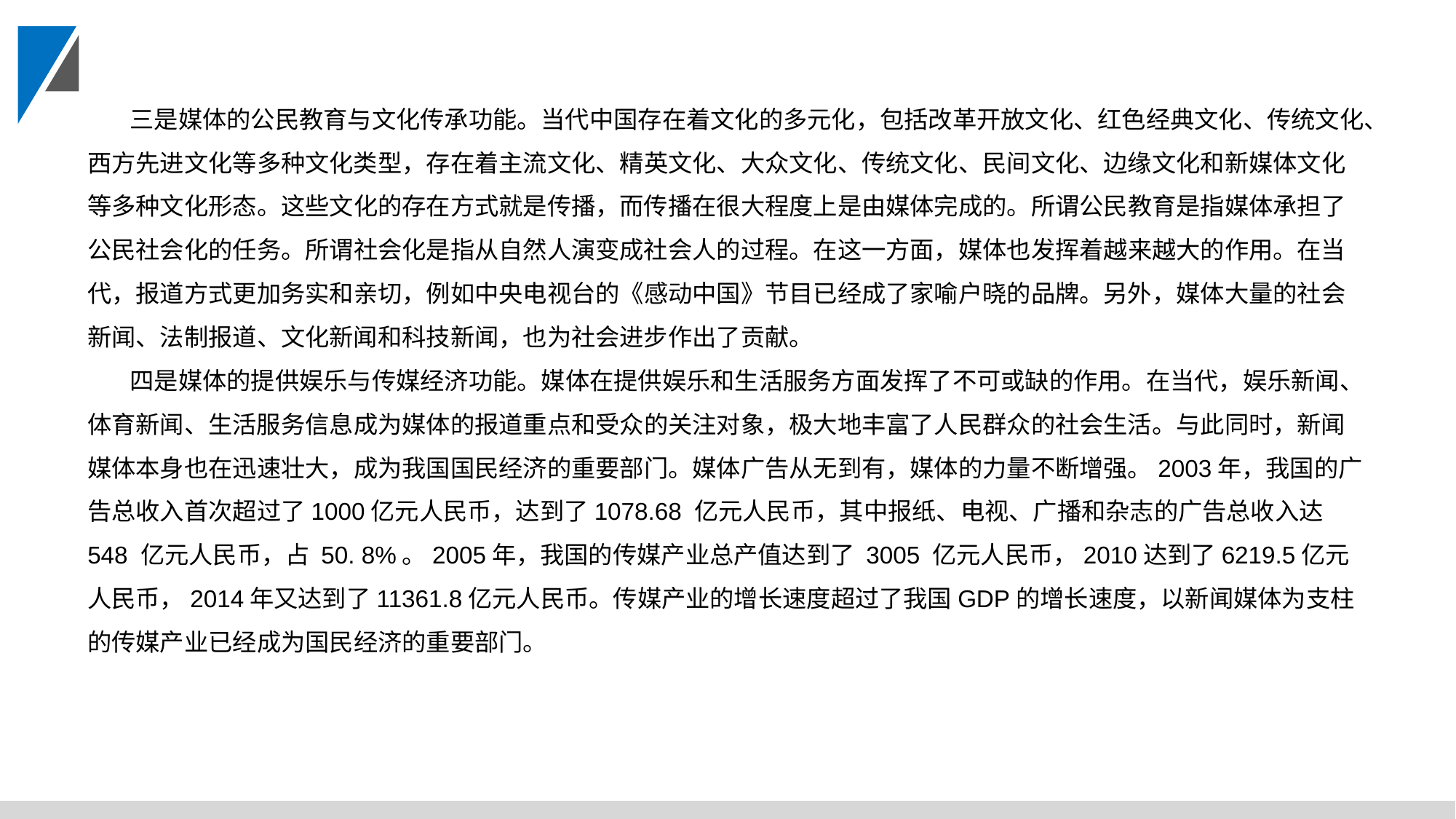

三是媒体的公民教育与文化传承功能。当代中国存在着文化的多元化，包括改革开放文化、红色经典文化、传统文化、西方先进文化等多种文化类型，存在着主流文化、精英文化、大众文化、传统文化、民间文化、边缘文化和新媒体文化等多种文化形态。这些文化的存在方式就是传播，而传播在很大程度上是由媒体完成的。所谓公民教育是指媒体承担了公民社会化的任务。所谓社会化是指从自然人演变成社会人的过程。在这一方面，媒体也发挥着越来越大的作用。在当代，报道方式更加务实和亲切，例如中央电视台的《感动中国》节目已经成了家喻户晓的品牌。另外，媒体大量的社会新闻、法制报道、文化新闻和科技新闻，也为社会进步作出了贡献。
四是媒体的提供娱乐与传媒经济功能。媒体在提供娱乐和生活服务方面发挥了不可或缺的作用。在当代，娱乐新闻、体育新闻、生活服务信息成为媒体的报道重点和受众的关注对象，极大地丰富了人民群众的社会生活。与此同时，新闻媒体本身也在迅速壮大，成为我国国民经济的重要部门。媒体广告从无到有，媒体的力量不断增强。2003年，我国的广告总收入首次超过了1000亿元人民币，达到了1078.68 亿元人民币，其中报纸、电视、广播和杂志的广告总收入达 548 亿元人民币，占 50. 8%。2005年，我国的传媒产业总产值达到了 3005 亿元人民币，2010达到了6219.5亿元人民币，2014年又达到了11361.8亿元人民币。传媒产业的增长速度超过了我国GDP的增长速度，以新闻媒体为支柱的传媒产业已经成为国民经济的重要部门。